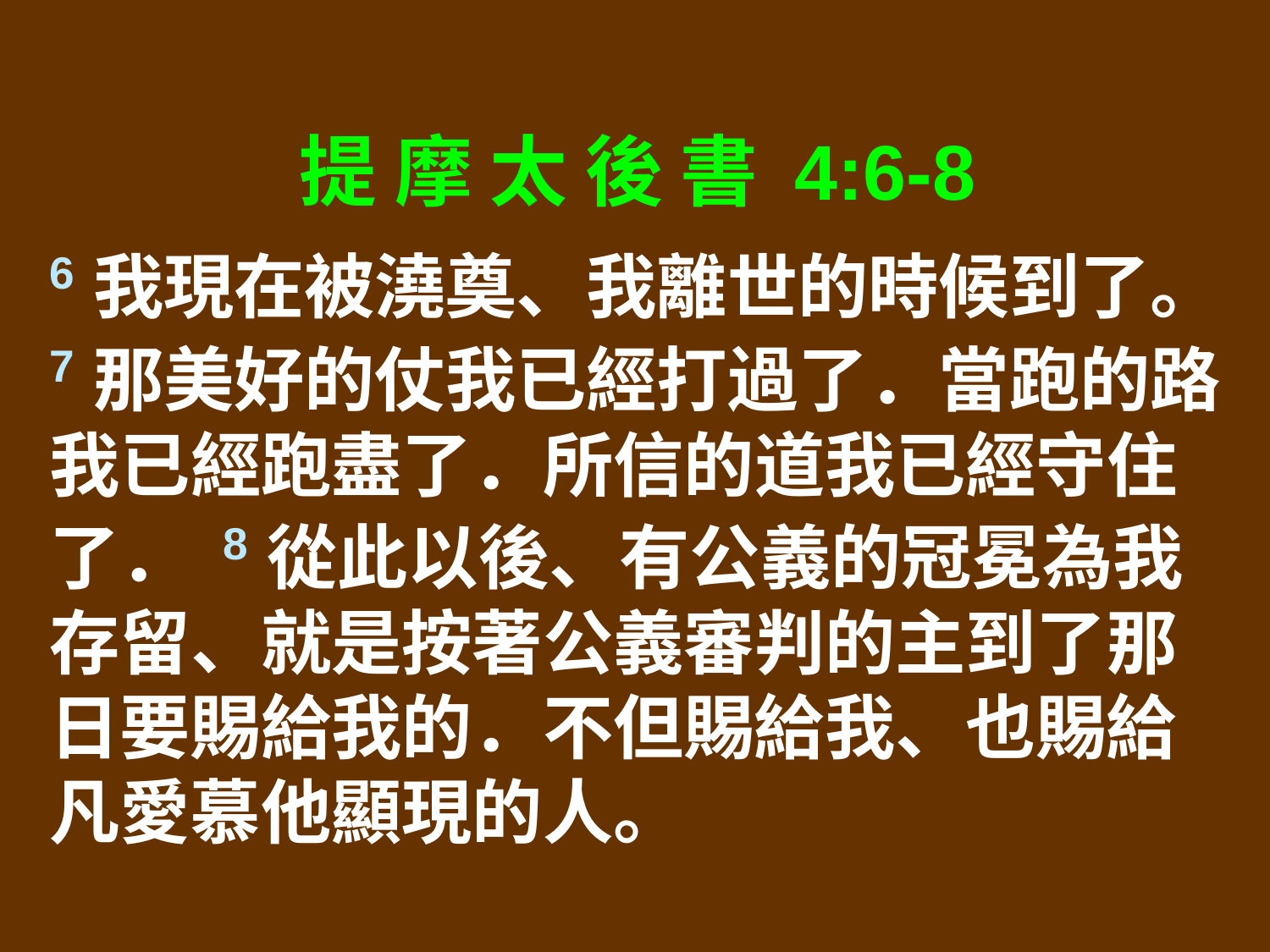

提 摩 太 後 書 4:6-8
6我現在被澆奠、我離世的時候到了。 7那美好的仗我已經打過了．當跑的路我已經跑盡了．所信的道我已經守住了． 8從此以後、有公義的冠冕為我存留、就是按著公義審判的主到了那日要賜給我的．不但賜給我、也賜給凡愛慕他顯現的人。